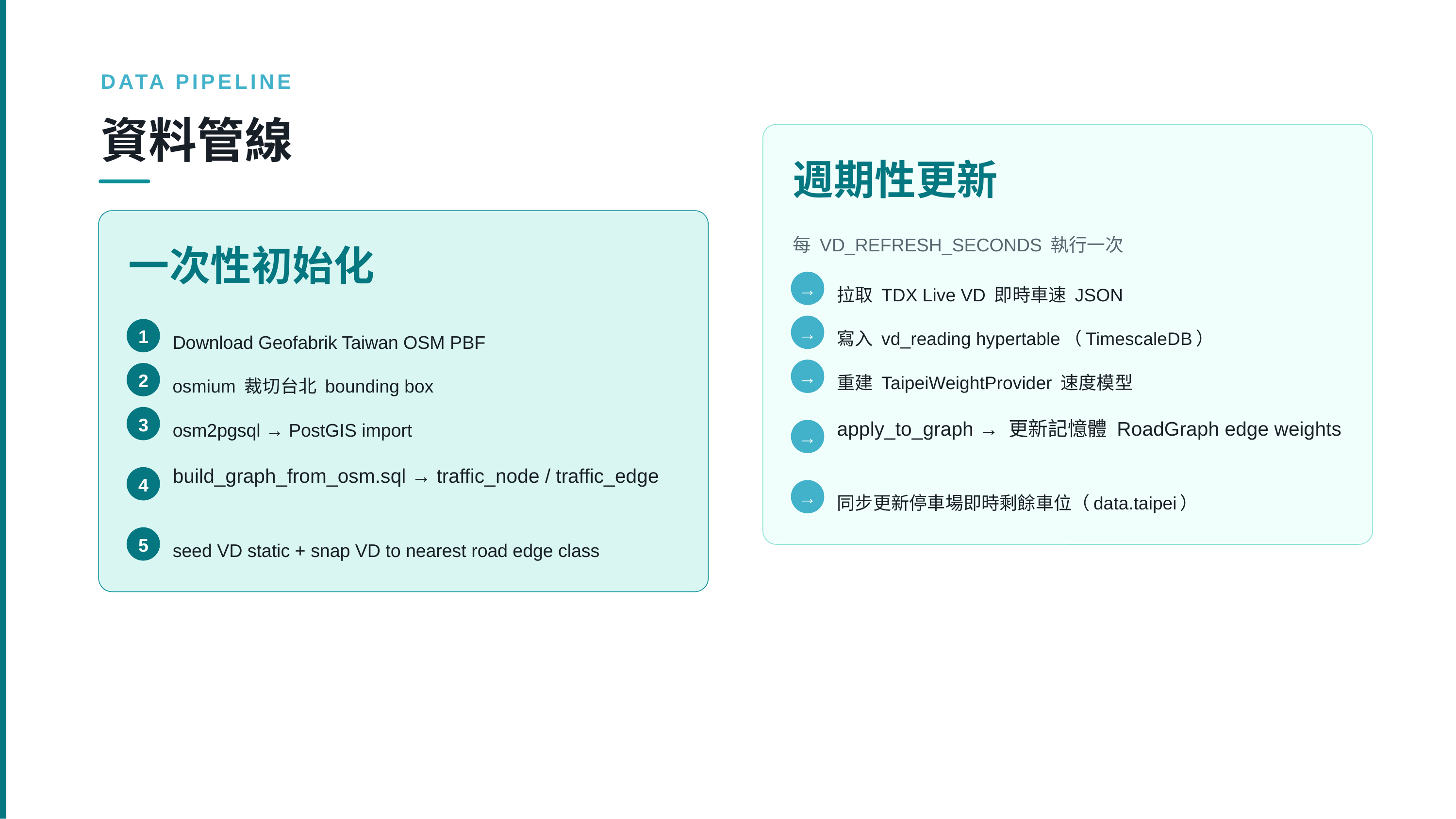

DATA PIPELINE
資料管線

週期性更新

每 VD_REFRESH_SECONDS 執行一次
一次性初始化
→

拉取 TDX Live VD 即時車速 JSON
→

寫入 vd_reading hypertable（TimescaleDB）
1

Download Geofabrik Taiwan OSM PBF
→

重建 TaipeiWeightProvider 速度模型
2

osmium 裁切台北 bounding box
apply_to_graph → 更新記憶體 RoadGraph edge weights
3

osm2pgsql → PostGIS import
→

build_graph_from_osm.sql → traffic_node / traffic_edge
4

→

同步更新停車場即時剩餘車位（data.taipei）
5

seed VD static + snap VD to nearest road edge class